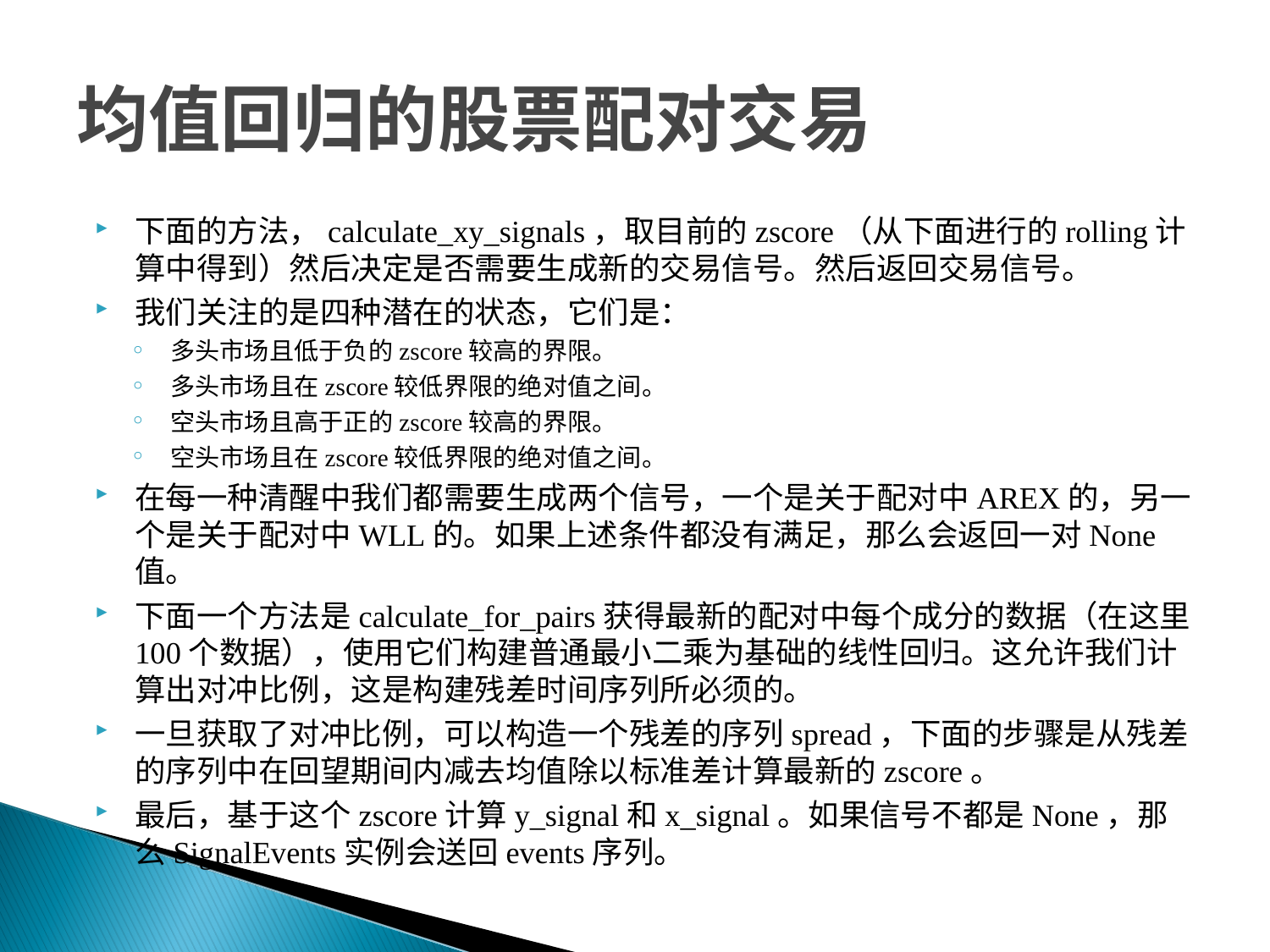

# 均值回归的股票配对交易
下面的方法，calculate_xy_signals，取目前的zscore（从下面进行的rolling计算中得到）然后决定是否需要生成新的交易信号。然后返回交易信号。
我们关注的是四种潜在的状态，它们是：
多头市场且低于负的zscore较高的界限。
多头市场且在zscore较低界限的绝对值之间。
空头市场且高于正的zscore较高的界限。
空头市场且在zscore较低界限的绝对值之间。
在每一种清醒中我们都需要生成两个信号，一个是关于配对中AREX的，另一个是关于配对中WLL的。如果上述条件都没有满足，那么会返回一对None值。
下面一个方法是calculate_for_pairs获得最新的配对中每个成分的数据（在这里100个数据），使用它们构建普通最小二乘为基础的线性回归。这允许我们计算出对冲比例，这是构建残差时间序列所必须的。
一旦获取了对冲比例，可以构造一个残差的序列spread，下面的步骤是从残差的序列中在回望期间内减去均值除以标准差计算最新的zscore。
最后，基于这个zscore计算y_signal和x_signal。如果信号不都是None，那么SignalEvents实例会送回events序列。